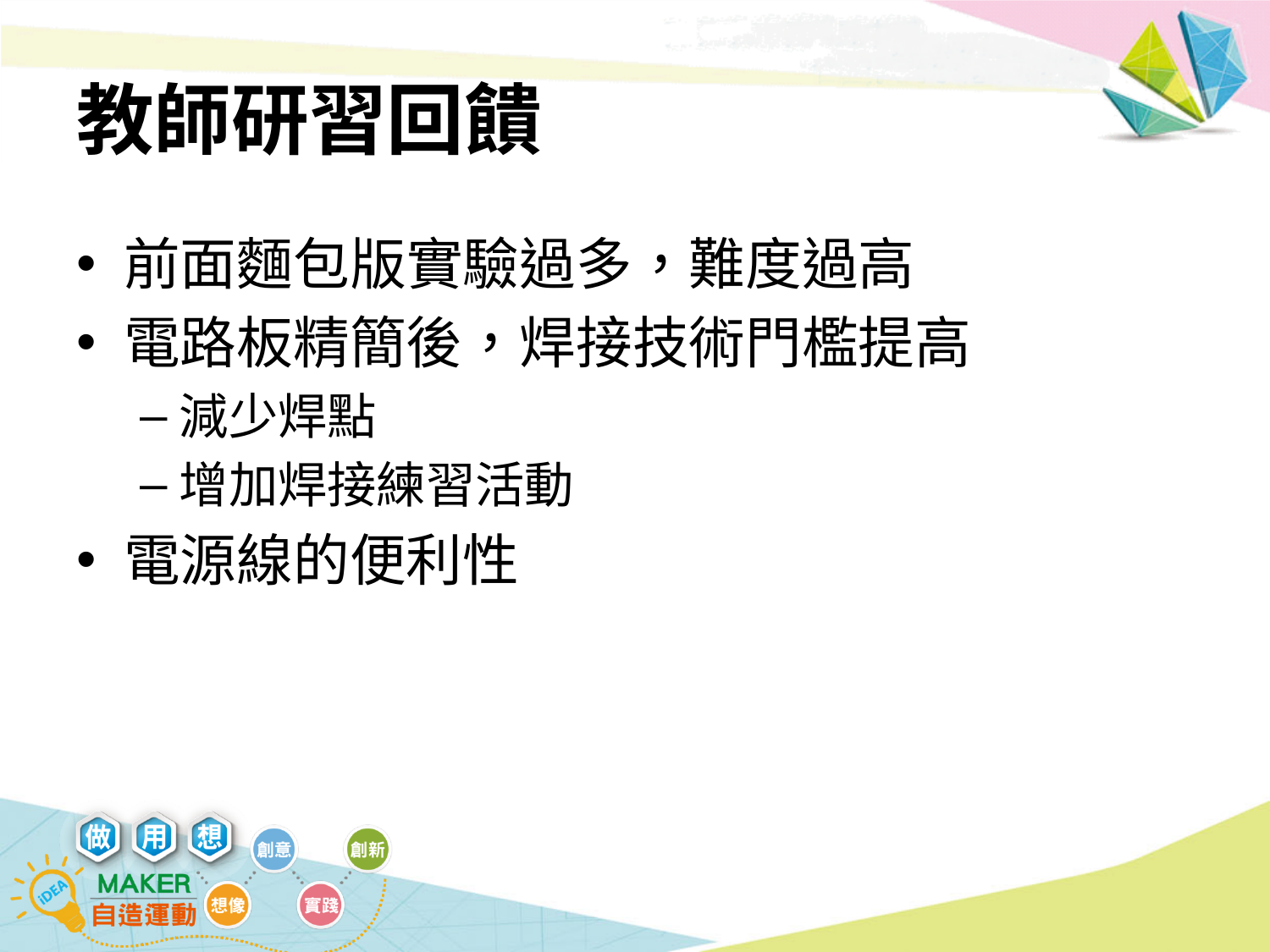

# 教師研習回饋
前面麵包版實驗過多，難度過高
電路板精簡後，焊接技術門檻提高
減少焊點
增加焊接練習活動
電源線的便利性